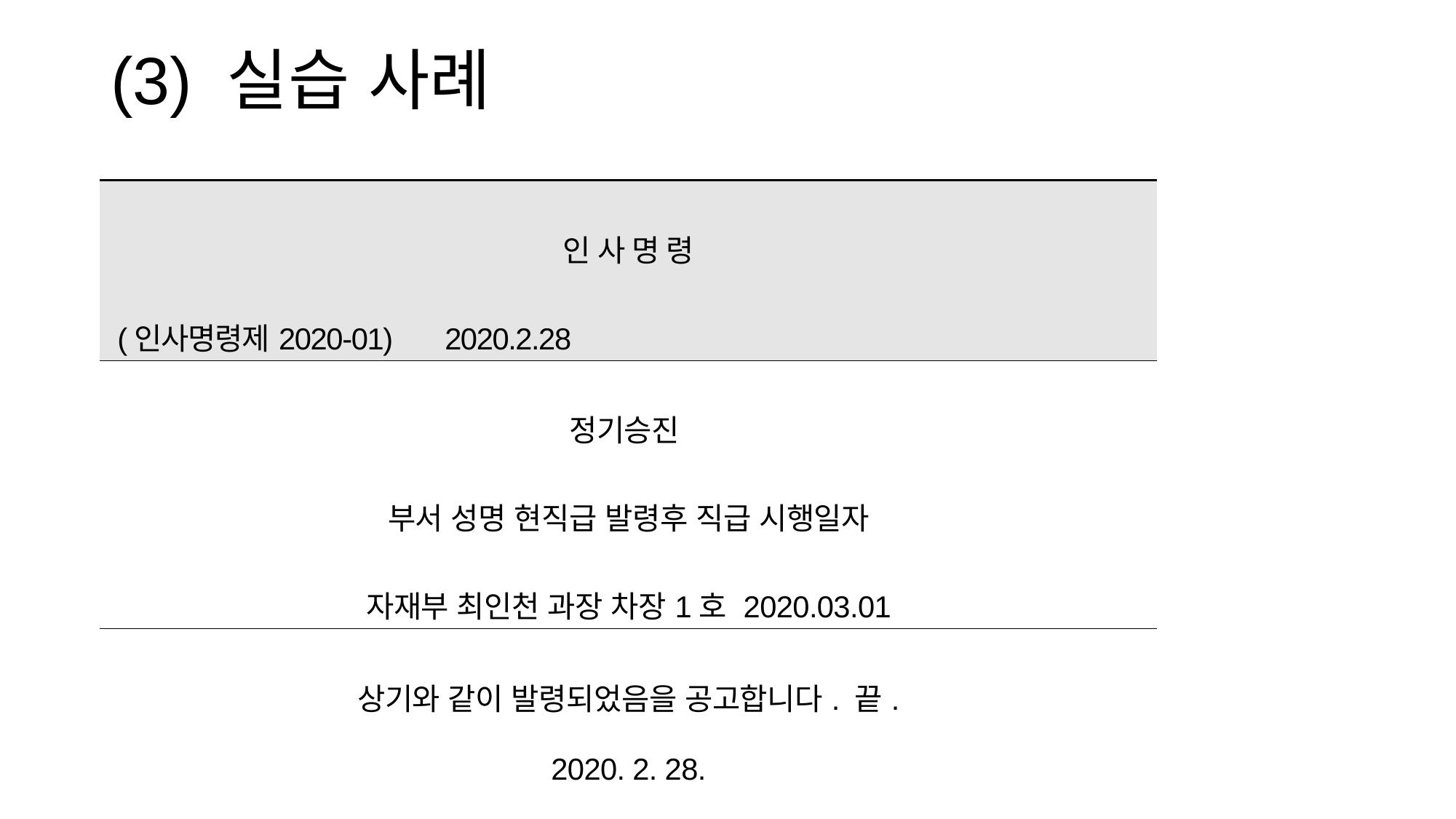

# (3) 실습 사례
| 인 사 명 령 (인사명령제2020-01) 2020.2.28 |
| --- |
| 정기승진 부서 성명 현직급 발령후 직급 시행일자 자재부 최인천 과장 차장1호 2020.03.01 |
| 상기와 같이 발령되었음을 공고합니다. 끝. 2020. 2. 28. 한국컴퓨터(주) 대표이사 한 국 민(인) |